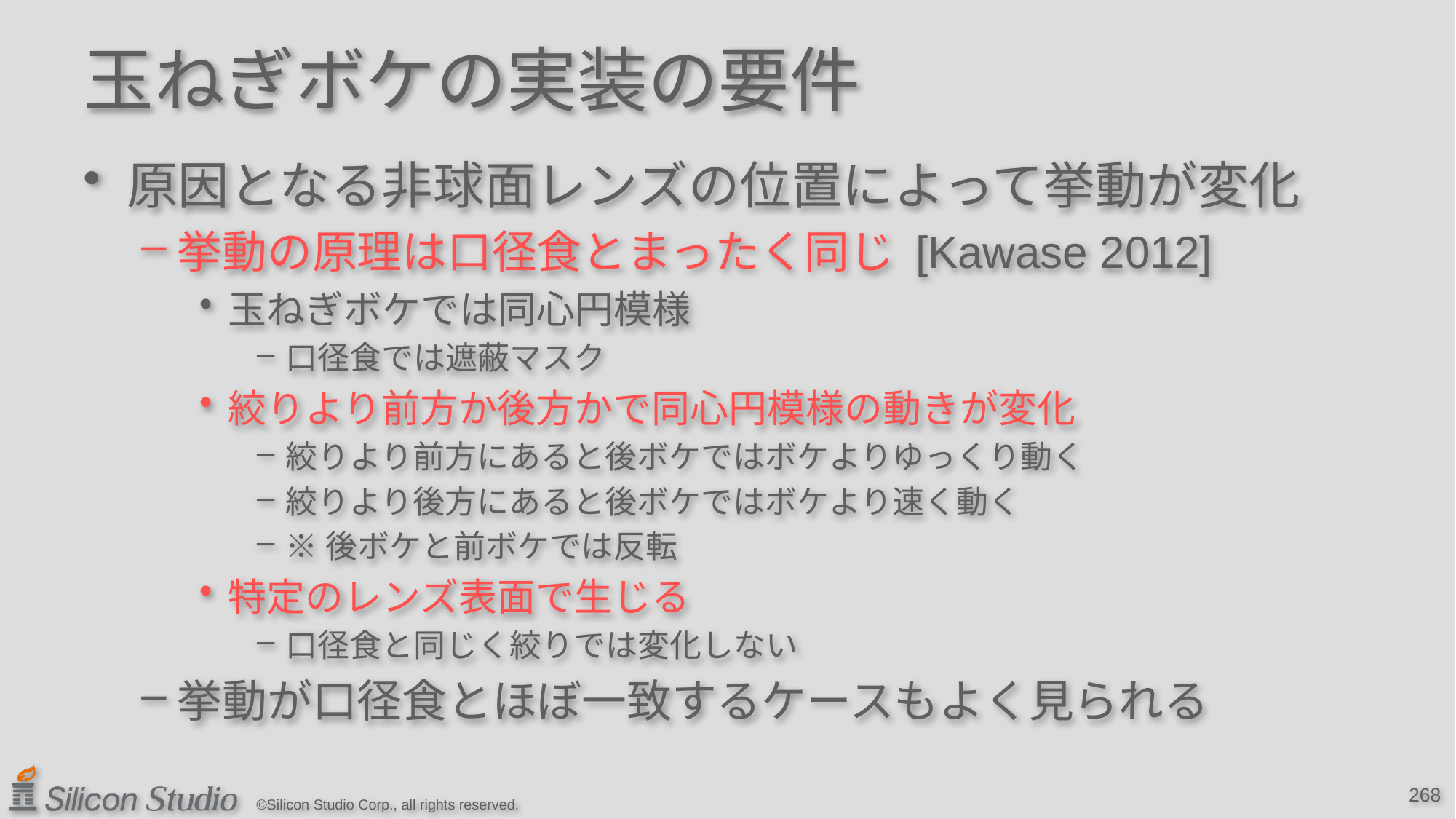

# 玉ねぎボケの実装の要件
原因となる非球面レンズの位置によって挙動が変化
挙動の原理は口径食とまったく同じ [Kawase 2012]
玉ねぎボケでは同心円模様
口径食では遮蔽マスク
絞りより前方か後方かで同心円模様の動きが変化
絞りより前方にあると後ボケではボケよりゆっくり動く
絞りより後方にあると後ボケではボケより速く動く
※後ボケと前ボケでは反転
特定のレンズ表面で生じる
口径食と同じく絞りでは変化しない
挙動が口径食とほぼ一致するケースもよく見られる